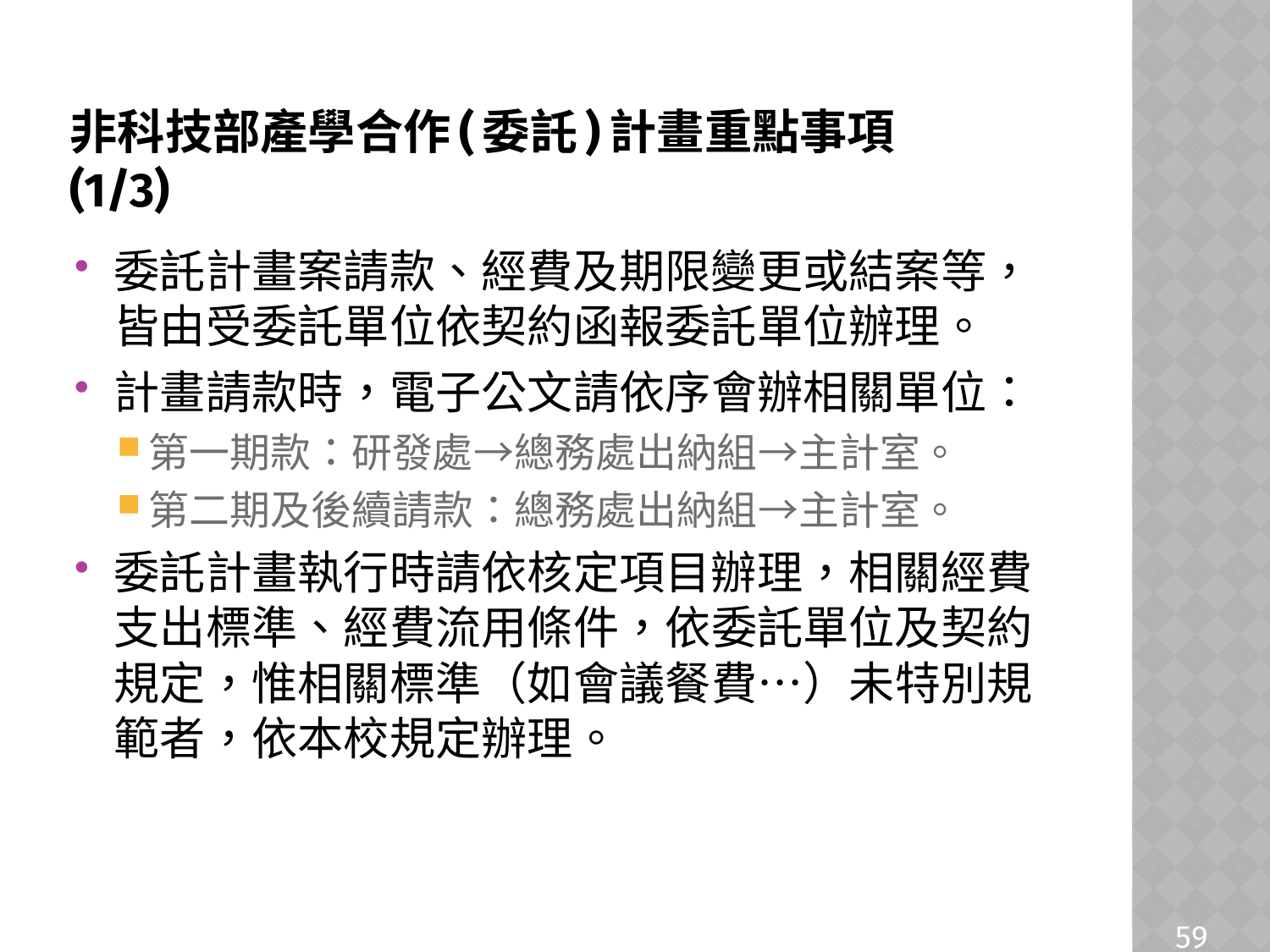

# 非科技部產學合作(委託)計畫重點事項 (1/3)
委託計畫案請款、經費及期限變更或結案等，皆由受委託單位依契約函報委託單位辦理。
計畫請款時，電子公文請依序會辦相關單位：
第一期款：研發處→總務處出納組→主計室。
第二期及後續請款：總務處出納組→主計室。
委託計畫執行時請依核定項目辦理，相關經費支出標準、經費流用條件，依委託單位及契約規定，惟相關標準（如會議餐費…）未特別規範者，依本校規定辦理。

59